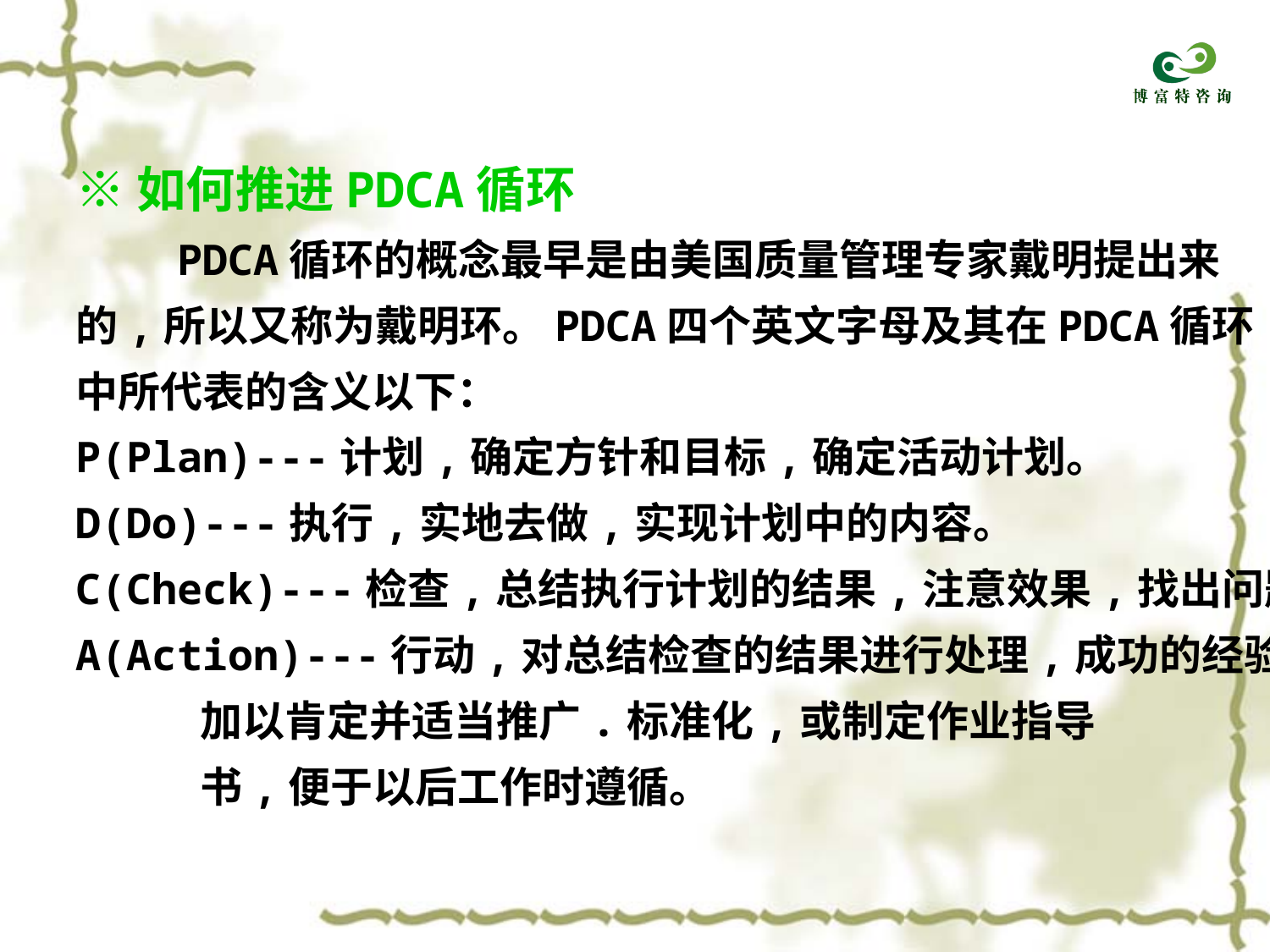

※如何推进PDCA循环
    PDCA循环的概念最早是由美国质量管理专家戴明提出来
的,所以又称为戴明环。PDCA四个英文字母及其在PDCA循环
中所代表的含义以下：
P(Plan)---计划,确定方针和目标,确定活动计划。
D(Do)---执行,实地去做,实现计划中的内容。
C(Check)---检查,总结执行计划的结果,注意效果,找出问题。
A(Action)---行动,对总结检查的结果进行处理,成功的经验
            加以肯定并适当推广.标准化,或制定作业指导
            书,便于以后工作时遵循。